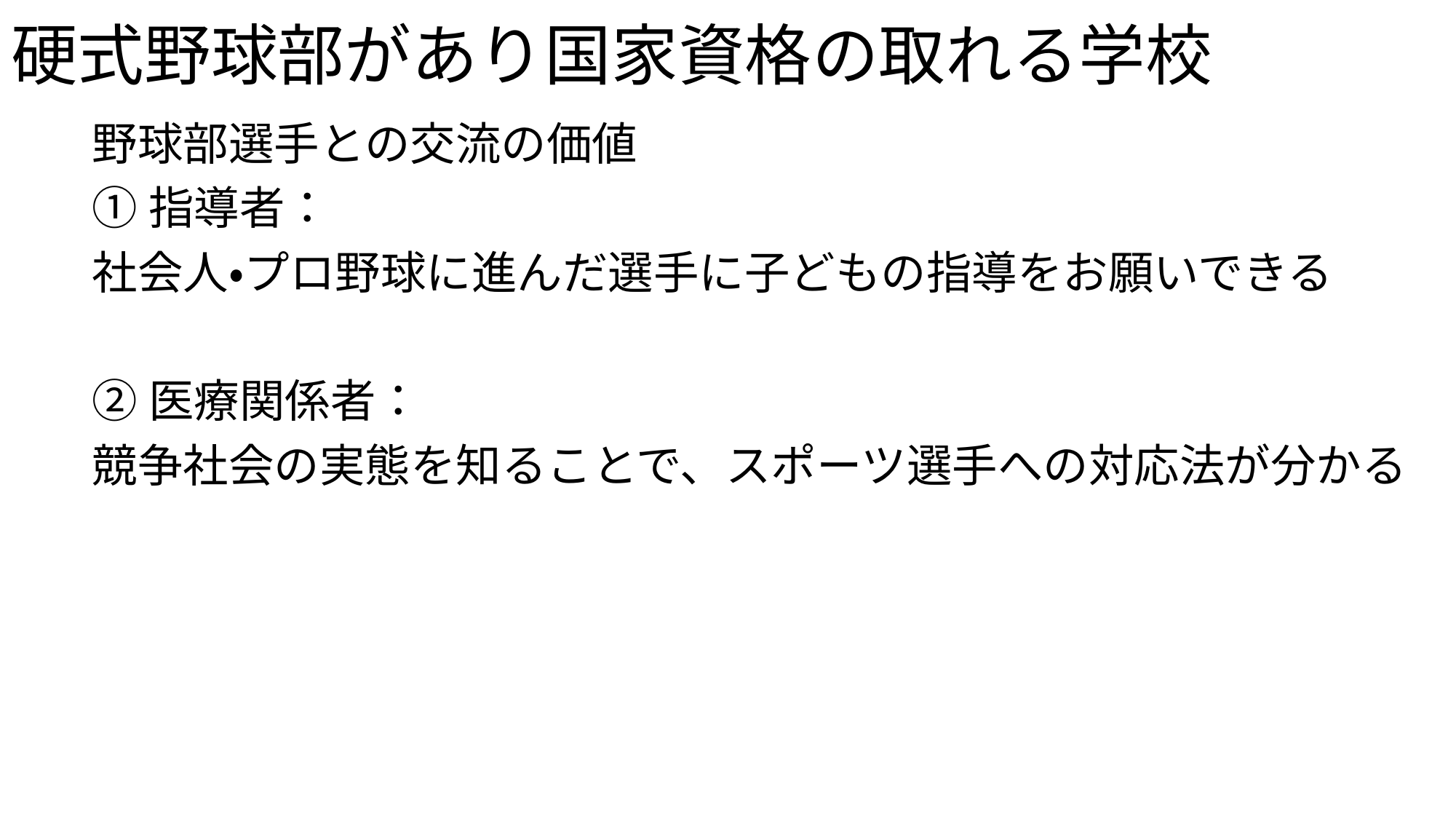

# 硬式野球部があり国家資格の取れる学校
野球部選手との交流の価値
①指導者：
社会人・プロ野球に進んだ選手に子どもの指導をお願いできる

②医療関係者：
競争社会の実態を知ることで、スポーツ選手への対応法が分かる